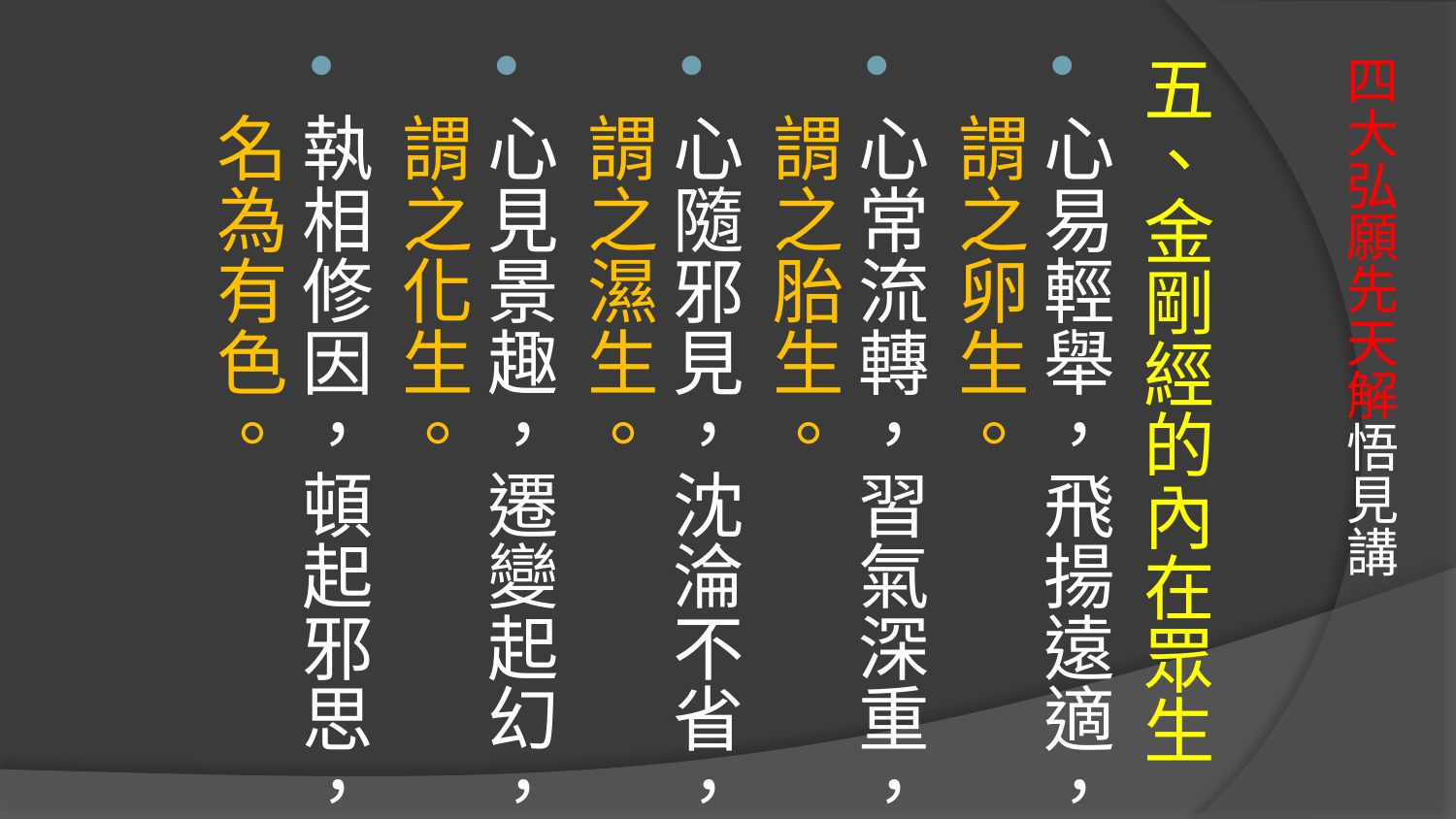

五、金剛經的內在眾生
心易輕舉，飛揚遠適，謂之卵生。
心常流轉，習氣深重，謂之胎生。
心隨邪見，沈淪不省，謂之濕生。
心見景趣，遷變起幻，謂之化生。
執相修因，頓起邪思，名為有色。

# 四大弘願先天解悟見講